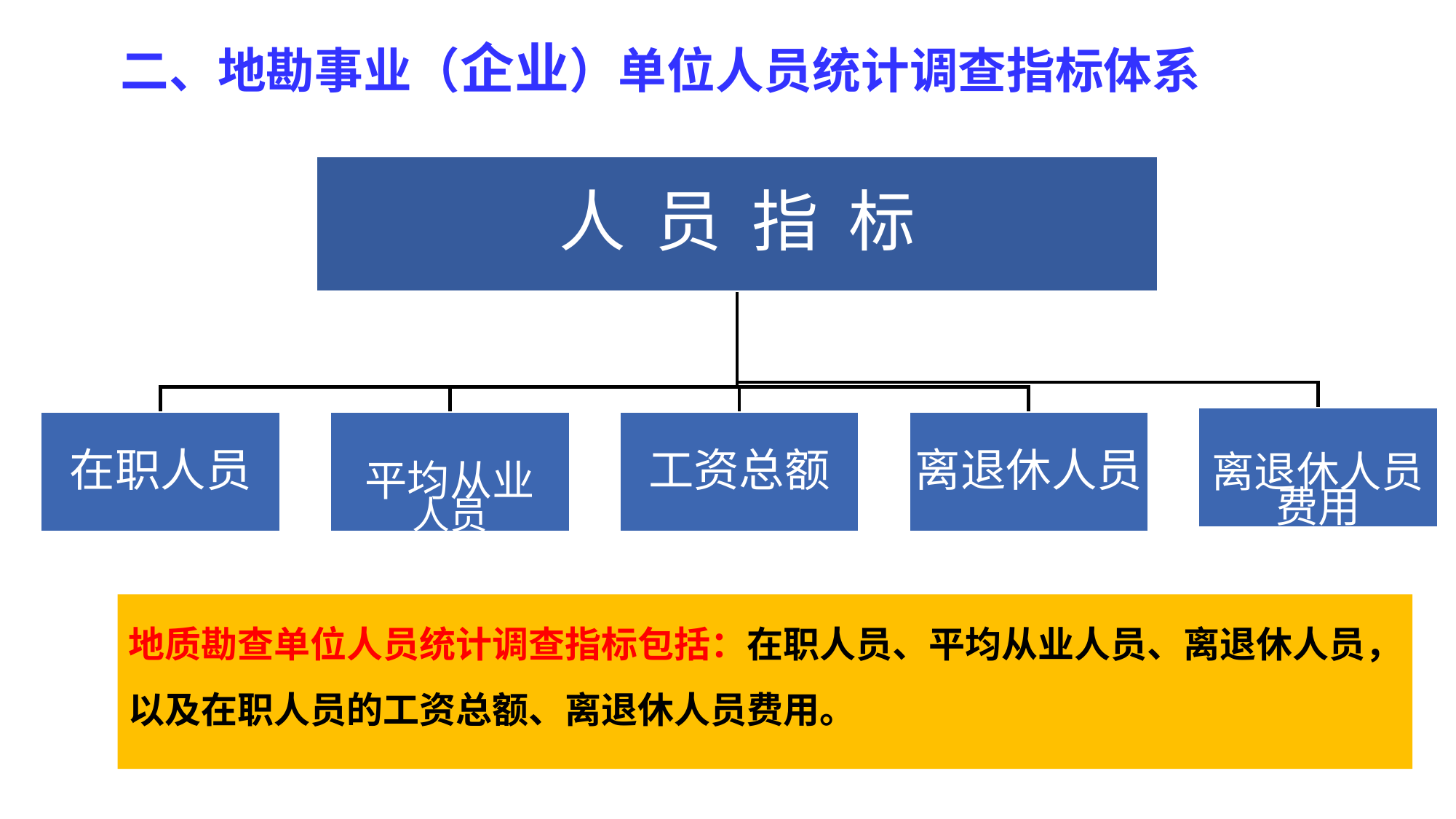

人  员  指  标
在职人员

平均从业
人员
工资总额
离退休人员

离退休人员
费用
二、地勘事业（企业）单位人员统计调查指标体系
地质勘查单位人员统计调查指标包括：在职人员、平均从业人员、离退休人员，
以及在职人员的工资总额、离退休人员费用。